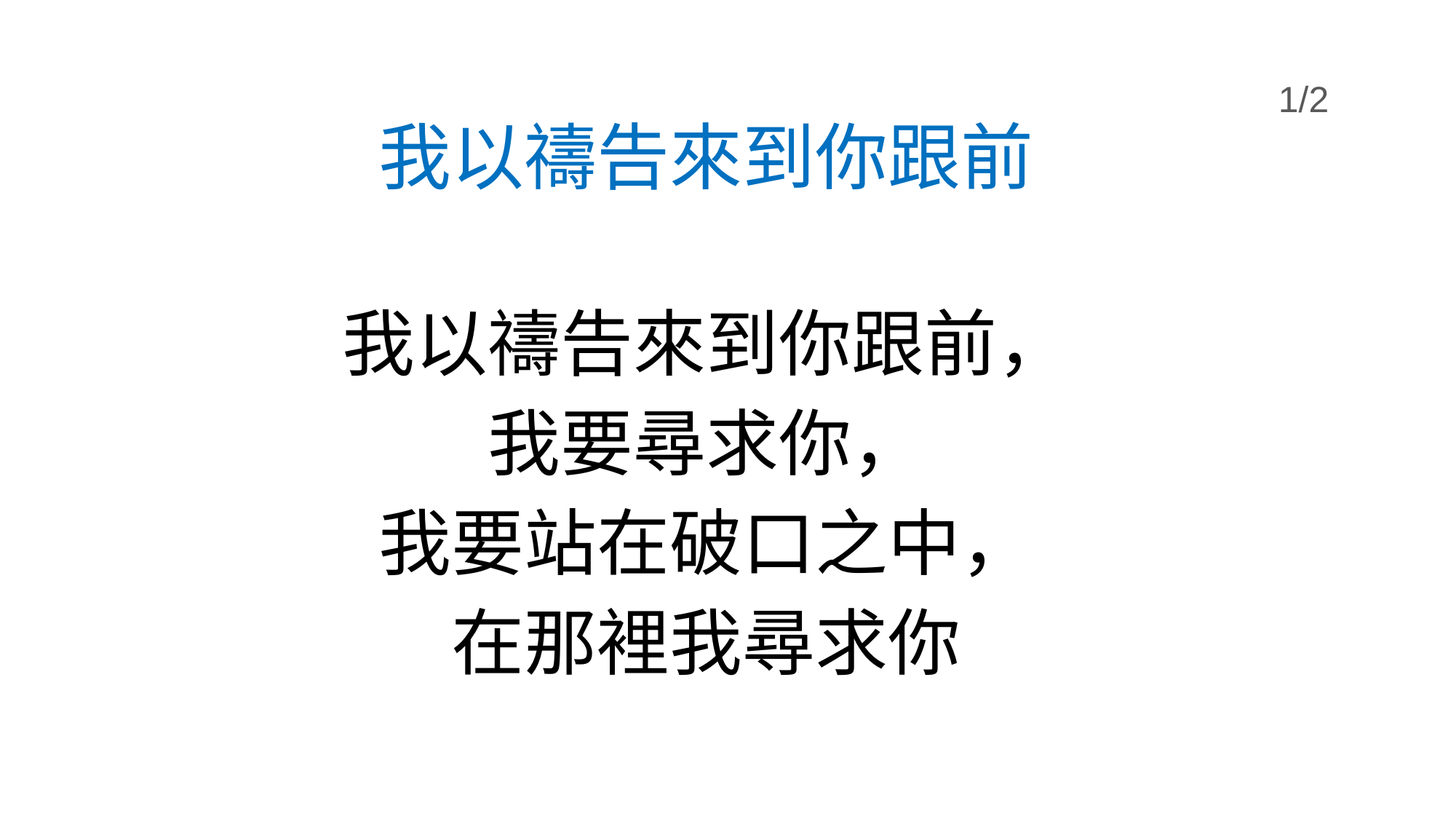

1/2
# 我以禱告來到你跟前

我以禱告來到你跟前，
我要尋求你，
我要站在破口之中，
在那裡我尋求你